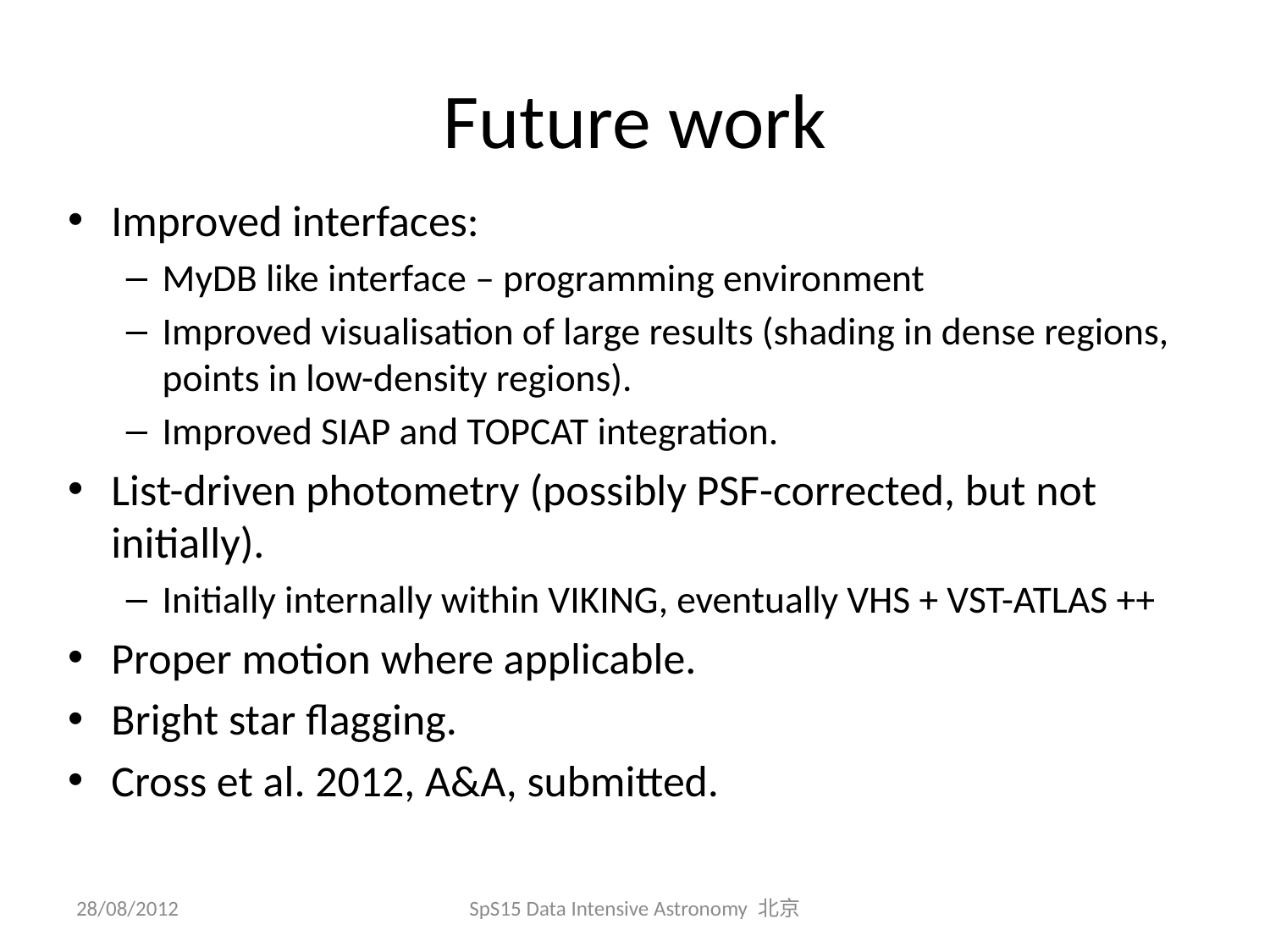

# Future work
Improved interfaces:
MyDB like interface – programming environment
Improved visualisation of large results (shading in dense regions, points in low-density regions).
Improved SIAP and TOPCAT integration.
List-driven photometry (possibly PSF-corrected, but not initially).
Initially internally within VIKING, eventually VHS + VST-ATLAS ++
Proper motion where applicable.
Bright star flagging.
Cross et al. 2012, A&A, submitted.

28/08/2012
SpS15 Data Intensive Astronomy 北京